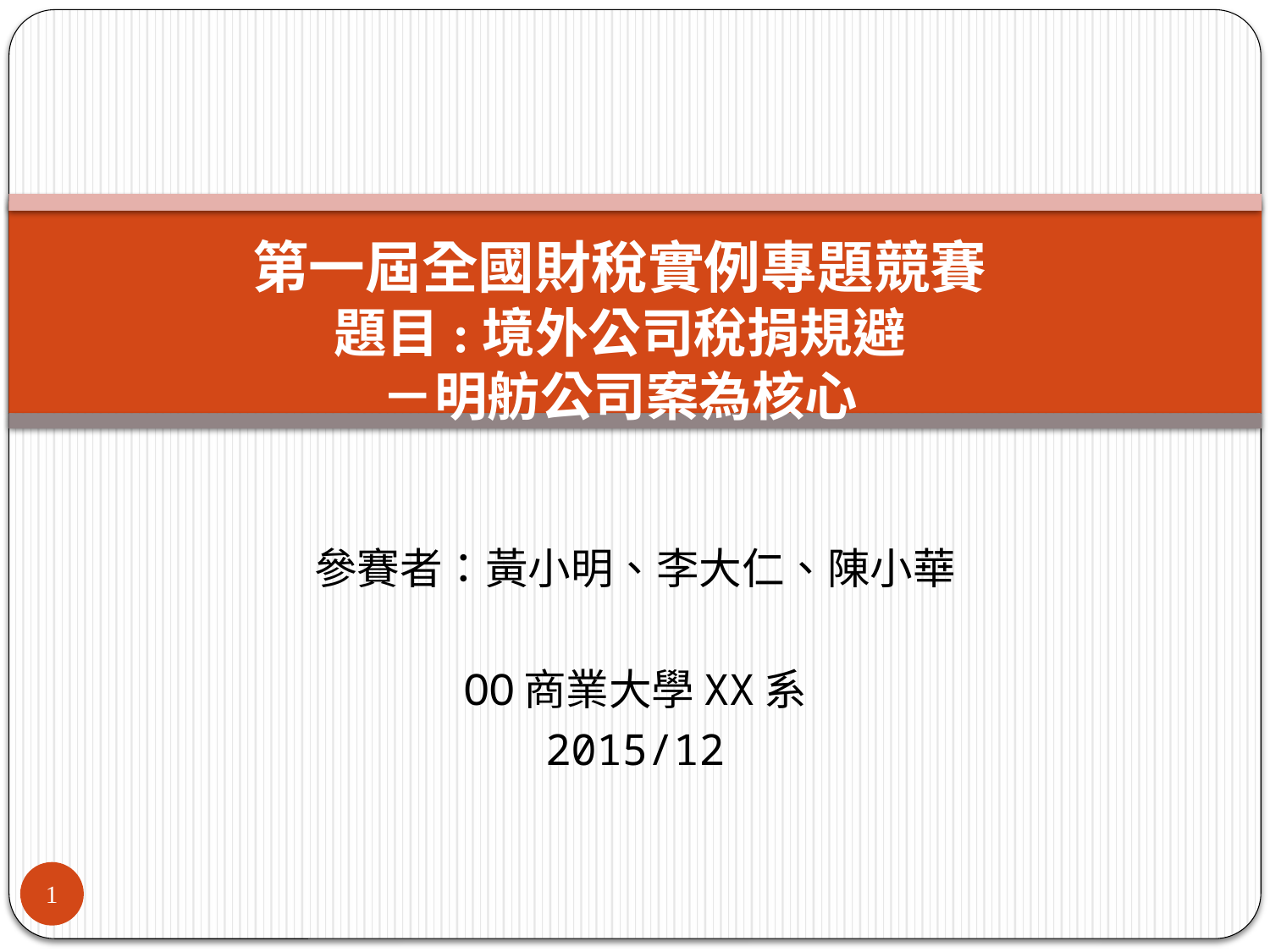

# 第一屆全國財稅實例專題競賽 題目:境外公司稅捐規避 －明舫公司案為核心
參賽者：黃小明、李大仁、陳小華

OO商業大學XX系
2015/12
1